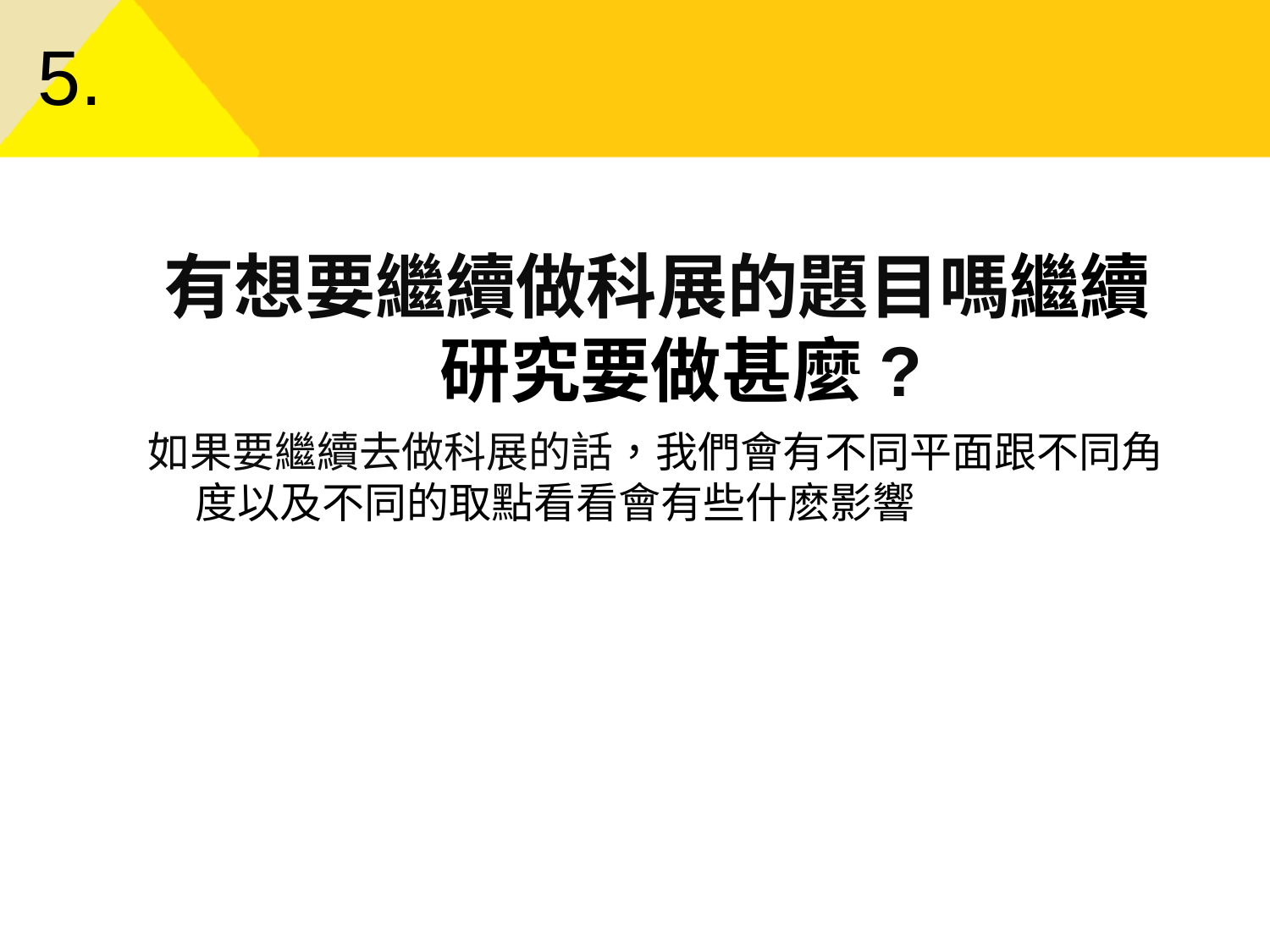

# 5.

有想要繼續做科展的題目嗎繼續研究要做甚麼?
如果要繼續去做科展的話，我們會有不同平面跟不同角度以及不同的取點看看會有些什麽影響